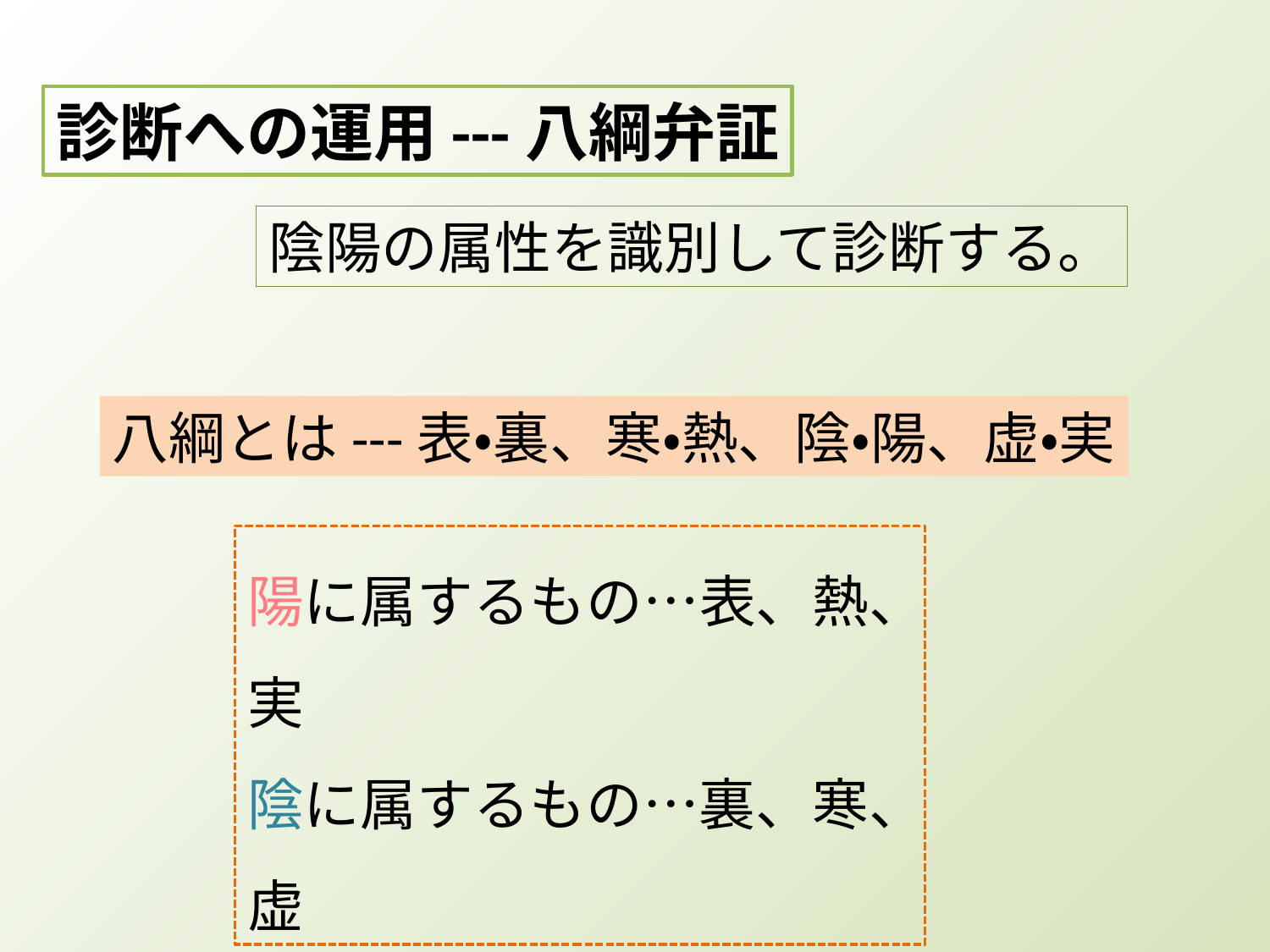

診断への運用---八綱弁証
陰陽の属性を識別して診断する。
八綱とは---表・裏、寒・熱、陰・陽、虚・実
陽に属するもの…表、熱、実
陰に属するもの…裏、寒、虚